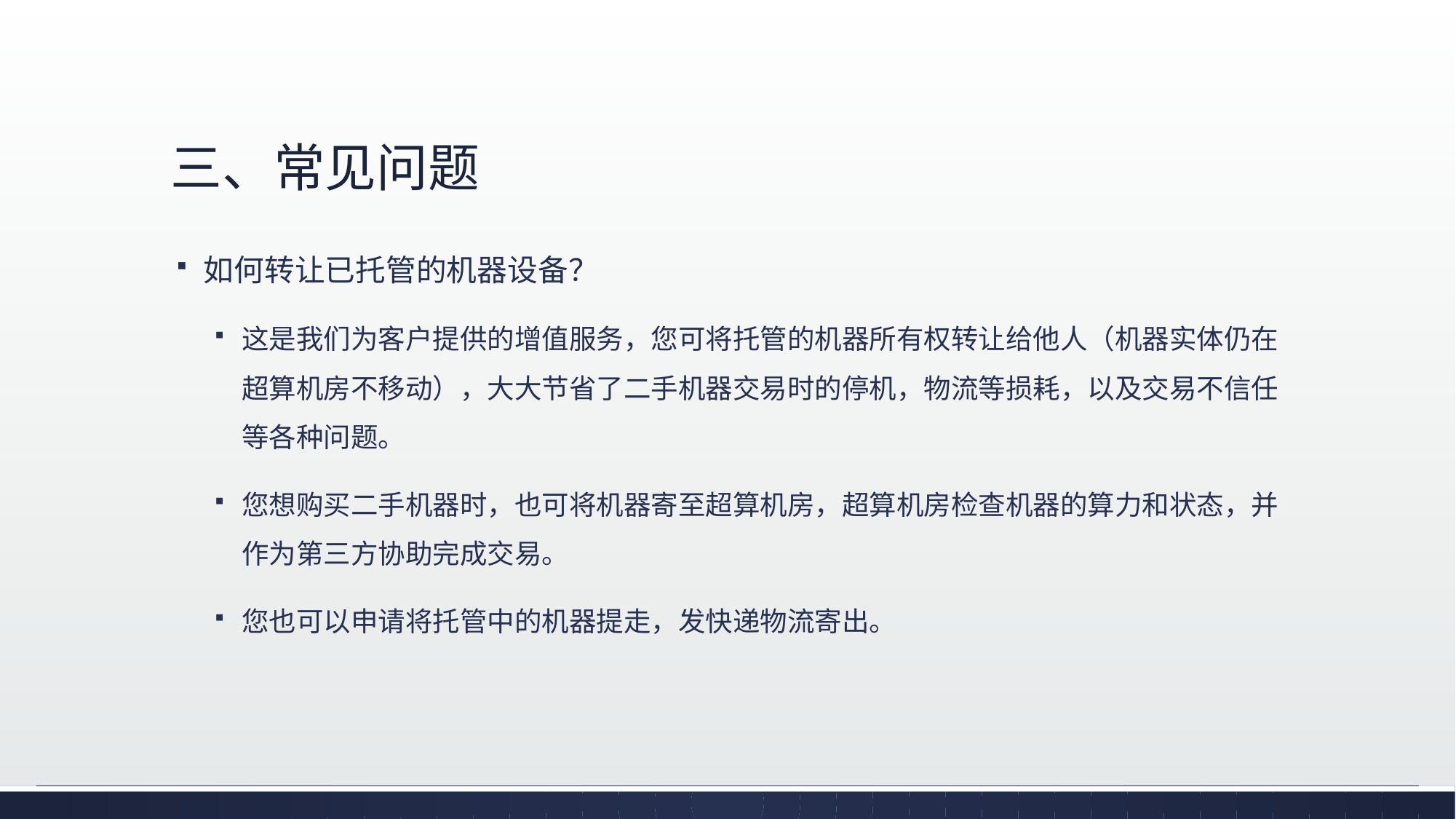

# 三、常见问题
如何转让已托管的机器设备？
这是我们为客户提供的增值服务，您可将托管的机器所有权转让给他人（机器实体仍在超算机房不移动），大大节省了二手机器交易时的停机，物流等损耗，以及交易不信任等各种问题。
您想购买二手机器时，也可将机器寄至超算机房，超算机房检查机器的算力和状态，并作为第三方协助完成交易。
您也可以申请将托管中的机器提走，发快递物流寄出。